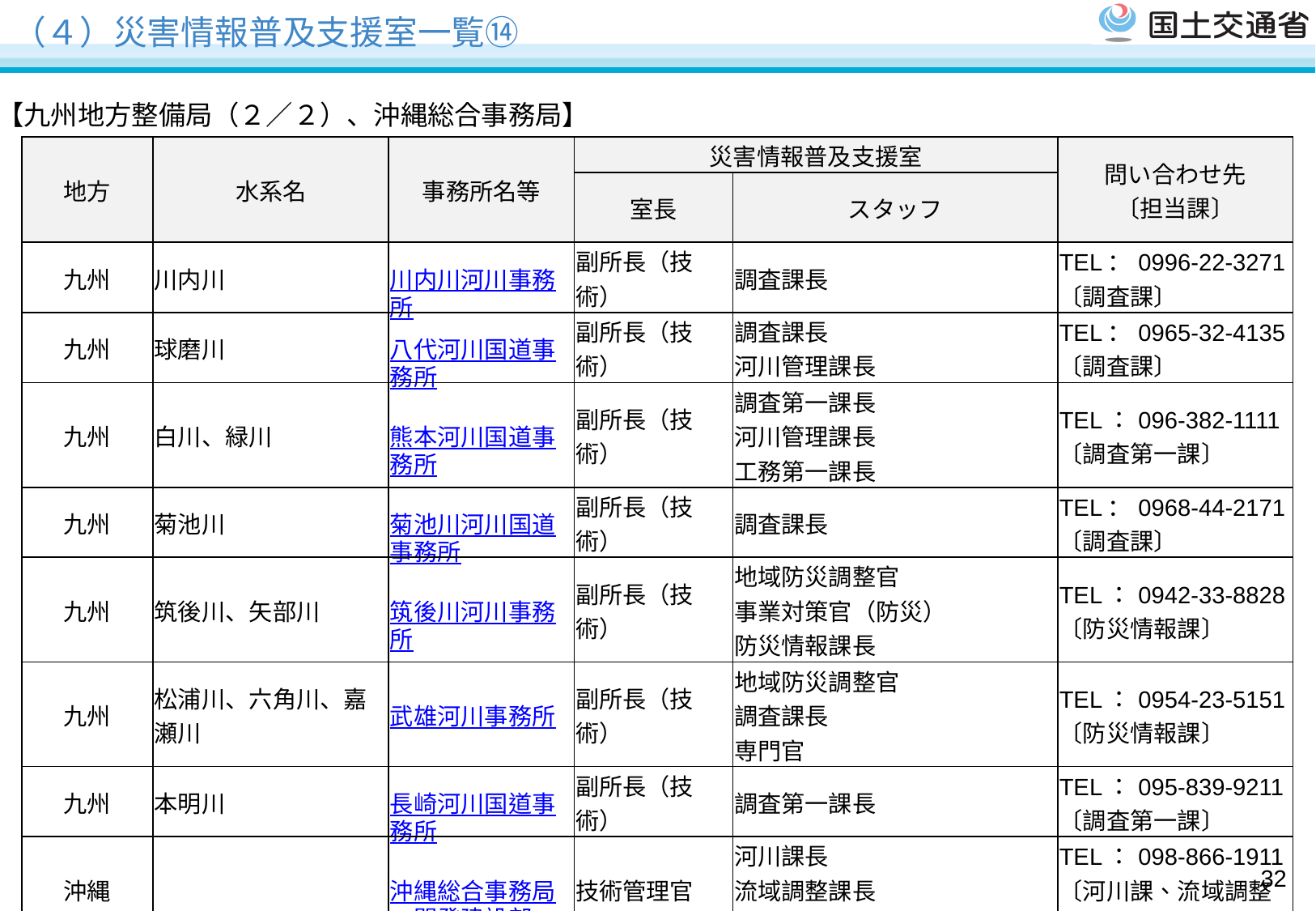

# （４）災害情報普及支援室一覧⑭
【九州地方整備局（２／２）、沖縄総合事務局】
| 地方 | 水系名 | 事務所名等 | 災害情報普及支援室 |  | 問い合わせ先 〔担当課〕 |
| --- | --- | --- | --- | --- | --- |
|  |  |  | 室長 | スタッフ |  |
| 九州 | 川内川 | 川内川河川事務所 | 副所長（技術） | 調査課長 | TEL：0996-22-3271 〔調査課〕 |
| 九州 | 球磨川 | 八代河川国道事務所 | 副所長（技術） | 調査課長 河川管理課長 | TEL：0965-32-4135 〔調査課〕 |
| 九州 | 白川、緑川 | 熊本河川国道事務所 | 副所長（技術） | 調査第一課長 河川管理課長 工務第一課長 | TEL：096-382-1111 〔調査第一課〕 |
| 九州 | 菊池川 | 菊池川河川国道事務所 | 副所長（技術） | 調査課長 | TEL：0968-44-2171 〔調査課〕 |
| 九州 | 筑後川、矢部川 | 筑後川河川事務所 | 副所長（技術） | 地域防災調整官 事業対策官（防災） 防災情報課長 | TEL：0942-33-8828 〔防災情報課〕 |
| 九州 | 松浦川、六角川、嘉瀬川 | 武雄河川事務所 | 副所長（技術） | 地域防災調整官 調査課長 専門官 | TEL：0954-23-5151 〔防災情報課〕 |
| 九州 | 本明川 | 長崎河川国道事務所 | 副所長（技術） | 調査第一課長 | TEL：095-839-9211 〔調査第一課〕 |
| 沖縄 |  | 沖縄総合事務局　開発建設部 | 技術管理官 | 河川課長 流域調整課長 防災課長 | TEL：098-866-1911 〔河川課、流域調整課、防災課〕 |
32